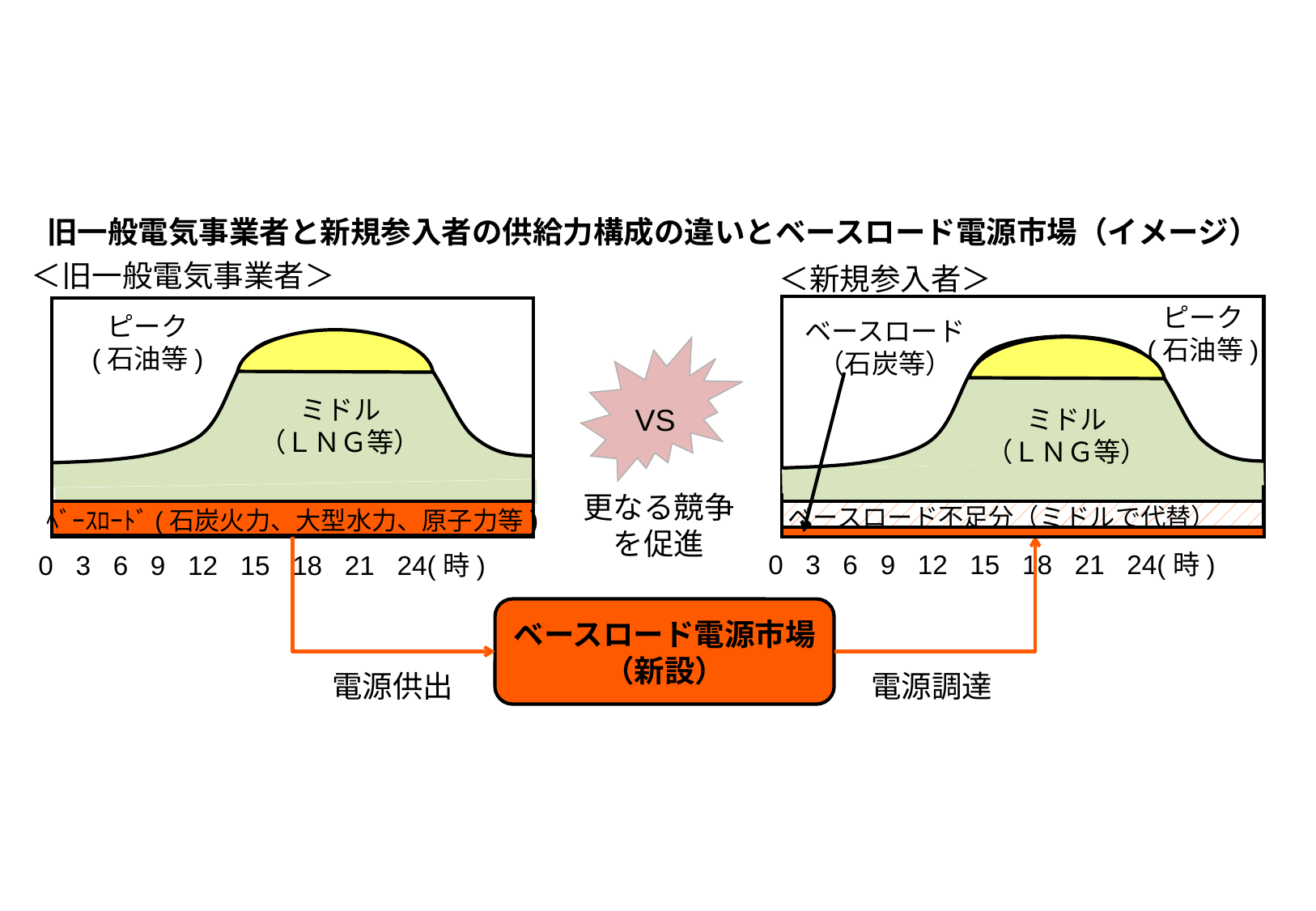

旧一般電気事業者と新規参入者の供給力構成の違いとベースロード電源市場（イメージ）
＜旧一般電気事業者＞
＜新規参入者＞
ピーク
(石油等)

ピーク
(石油等)
ベースロード
（石炭等）

ミドル
（ＬＮＧ等）
VS
ミドル
（ＬＮＧ等）

更なる競争
を促進

ベースロード不足分（ミドルで代替）
ﾍﾞｰｽﾛｰﾄﾞ(石炭火力、大型水力、原子力等)

0   3   6   9   12   15   18   21   24(時)
0   3   6   9   12   15   18   21   24(時)
ベースロード電源市場
（新設）
電源供出
電源調達